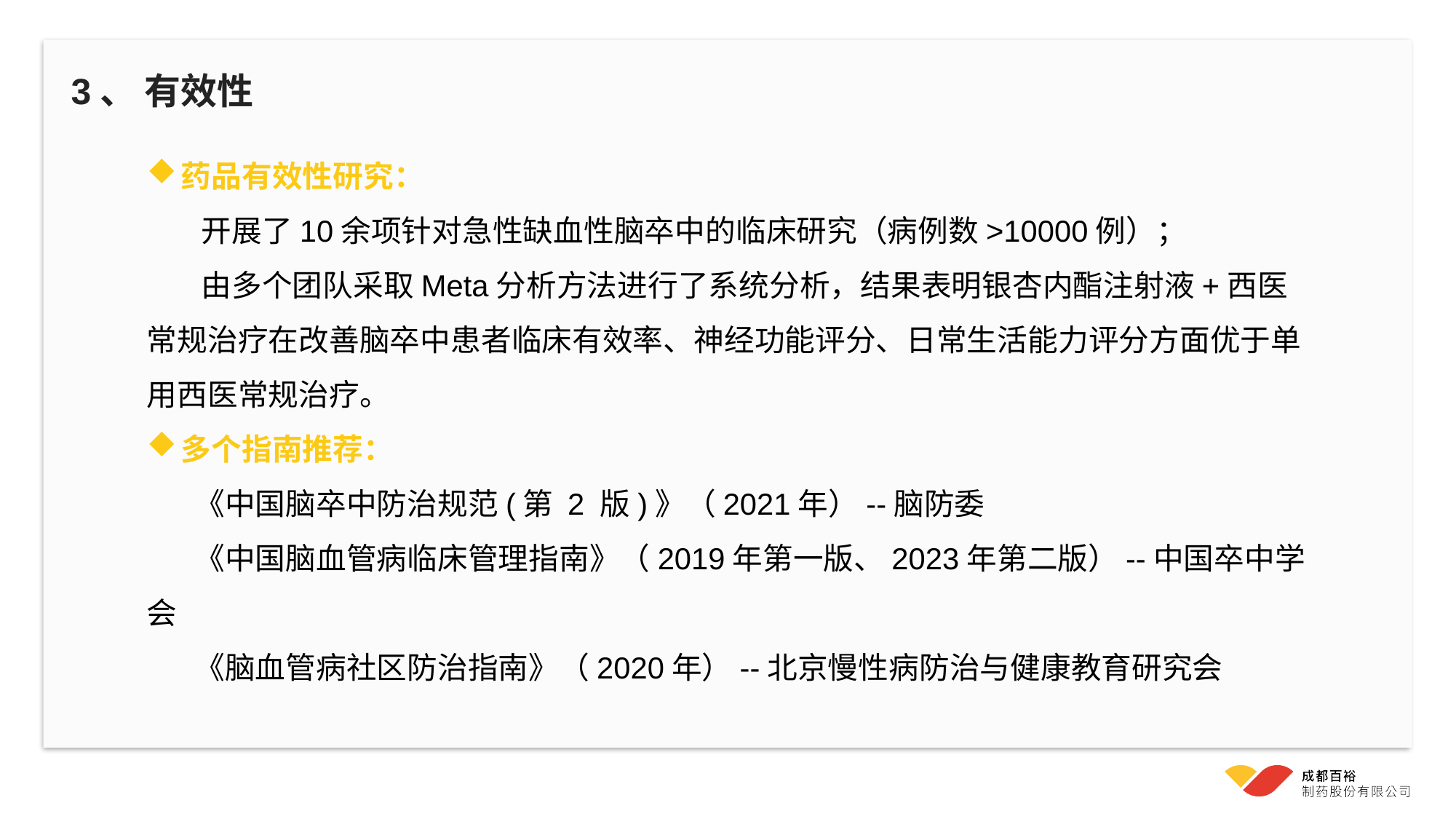

3、 有效性
药品有效性研究：
       开展了10余项针对急性缺血性脑卒中的临床研究（病例数>10000例）；
       由多个团队采取Meta分析方法进行了系统分析，结果表明银杏内酯注射液+西医常规治疗在改善脑卒中患者临床有效率、神经功能评分、日常生活能力评分方面优于单用西医常规治疗。
多个指南推荐：
      《中国脑卒中防治规范(第 2 版)》（2021年）--脑防委
      《中国脑血管病临床管理指南》（2019年第一版、2023年第二版）--中国卒中学会
      《脑血管病社区防治指南》（2020年）--北京慢性病防治与健康教育研究会